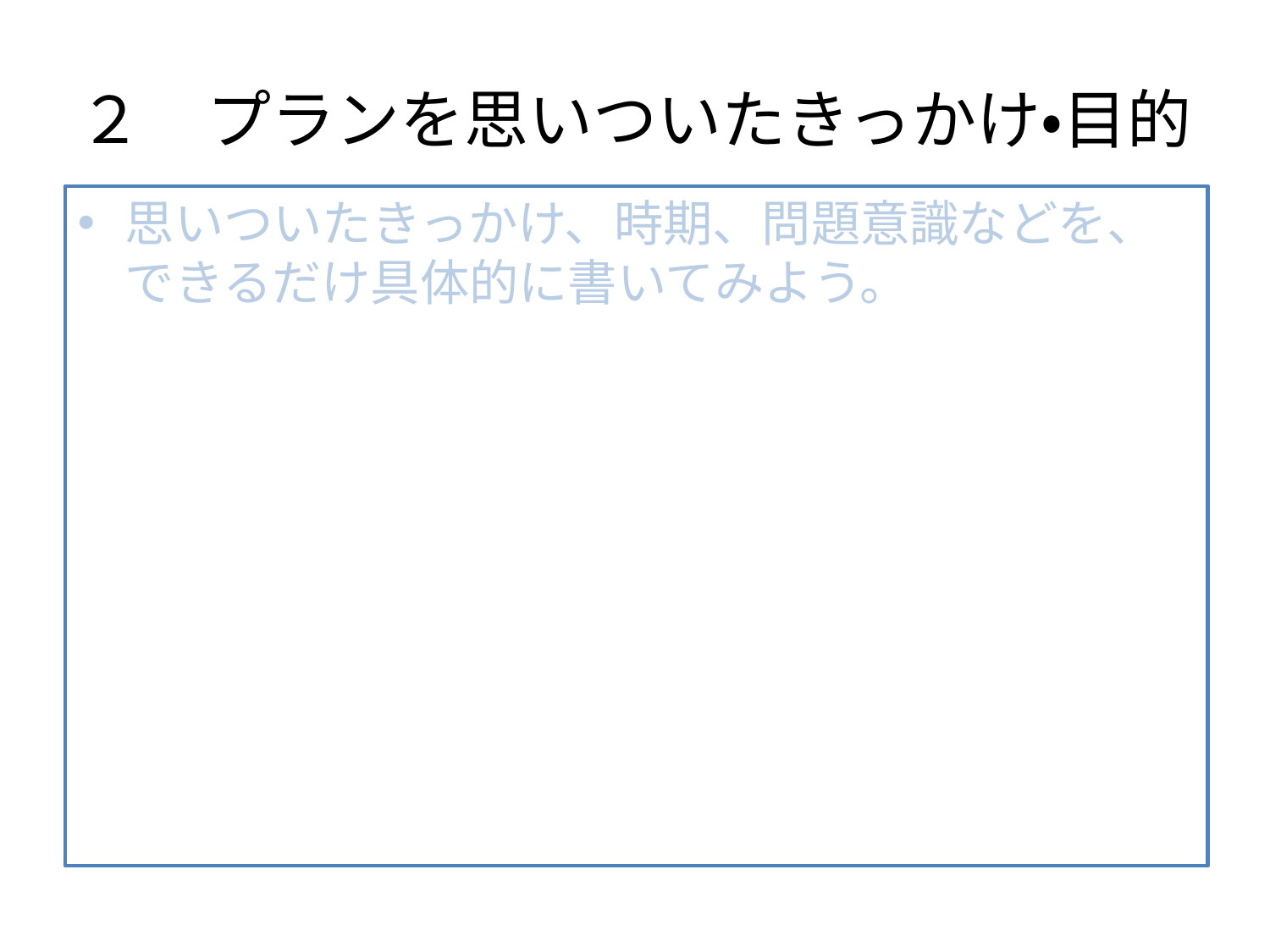

# ２　プランを思いついたきっかけ・目的
思いついたきっかけ、時期、問題意識などを、できるだけ具体的に書いてみよう。